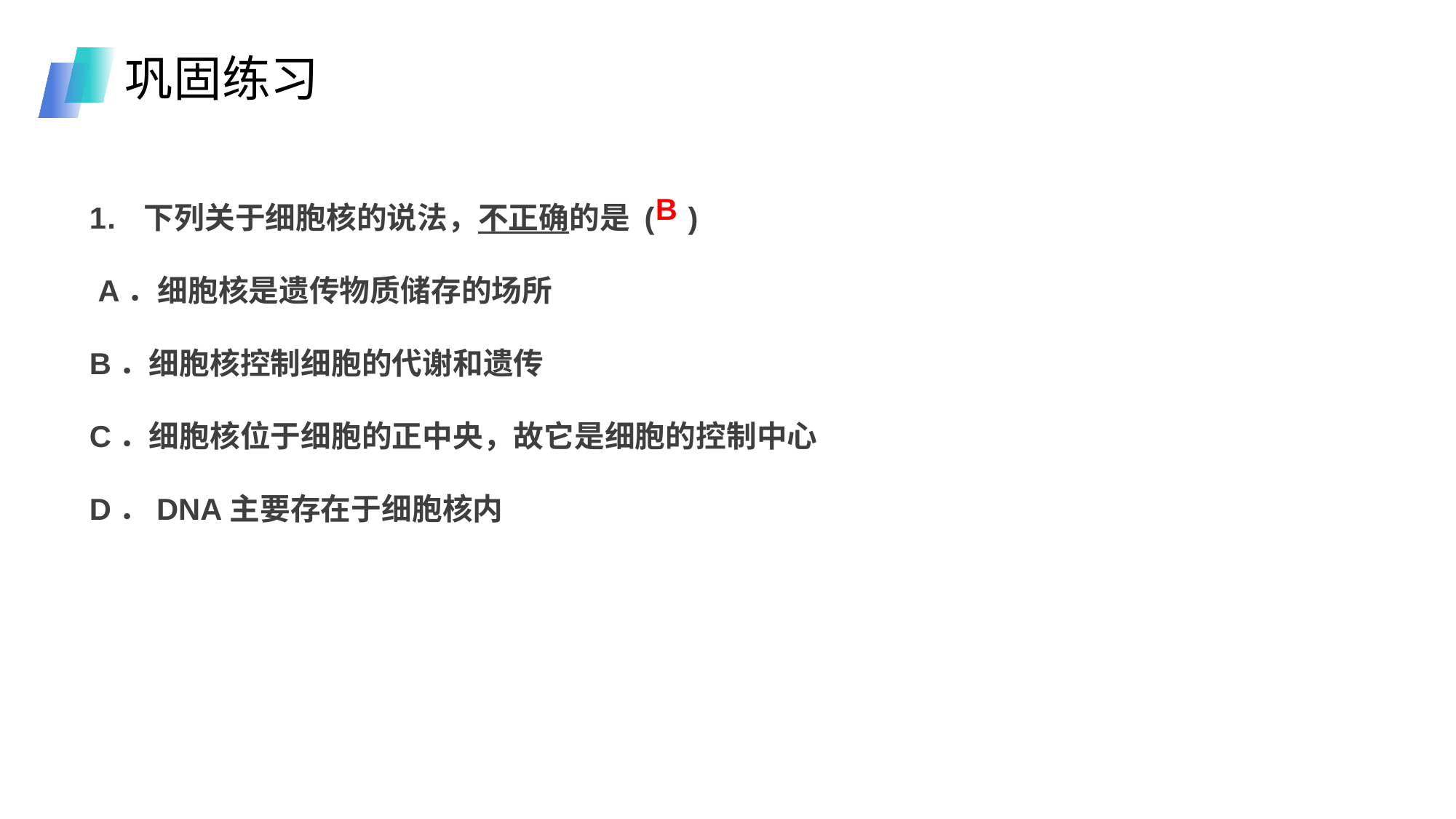

巩固练习
下列关于细胞核的说法，不正确的是 (    )
 A．细胞核是遗传物质储存的场所
B．细胞核控制细胞的代谢和遗传
C．细胞核位于细胞的正中央，故它是细胞的控制中心
D．DNA主要存在于细胞核内
B